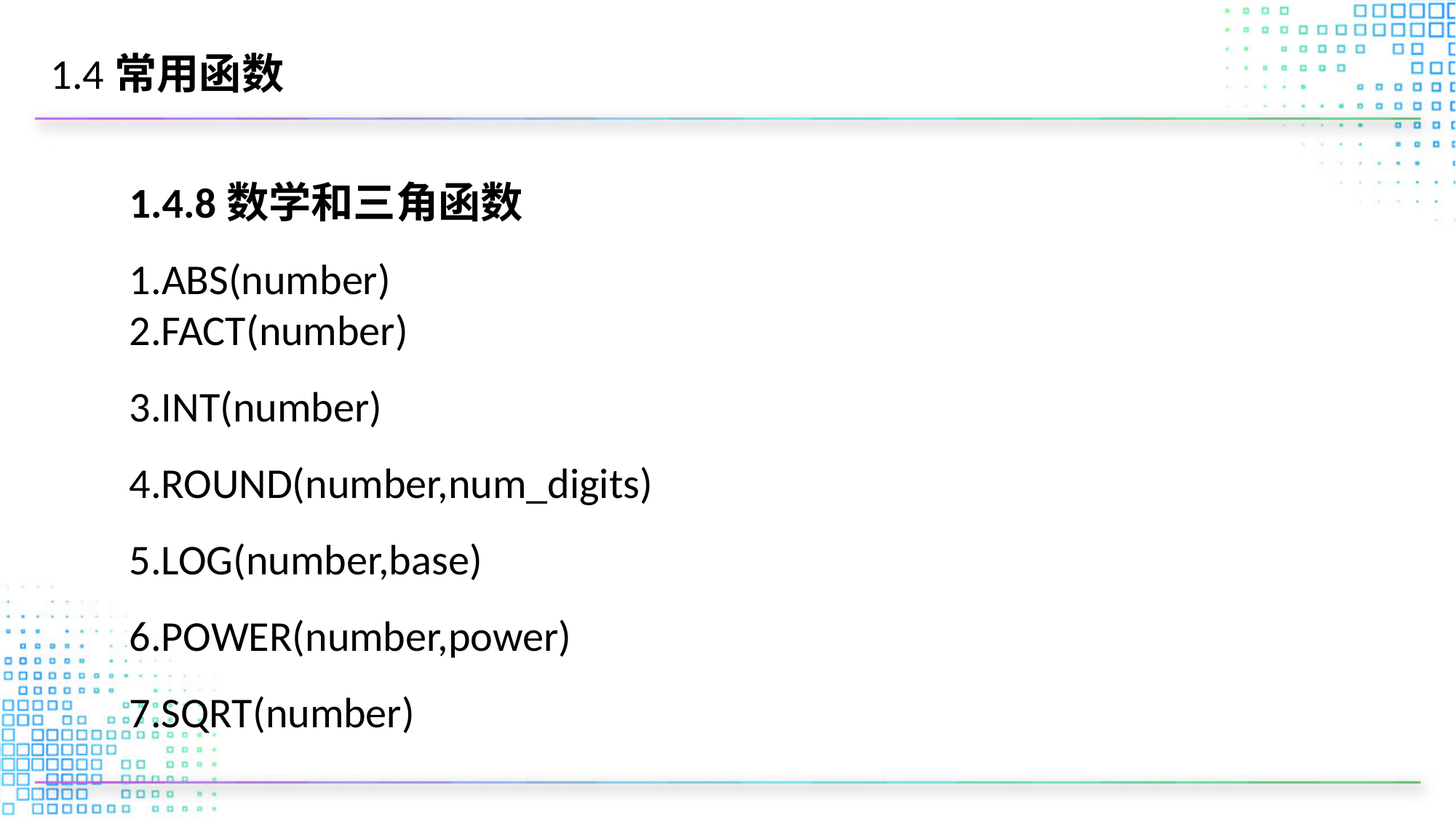

# 1.4常用函数
1.4.8数学和三角函数
1.ABS(number)
2.FACT(number)
3.INT(number)
4.ROUND(number,num_digits)
5.LOG(number,base)
6.POWER(number,power)
7.SQRT(number)